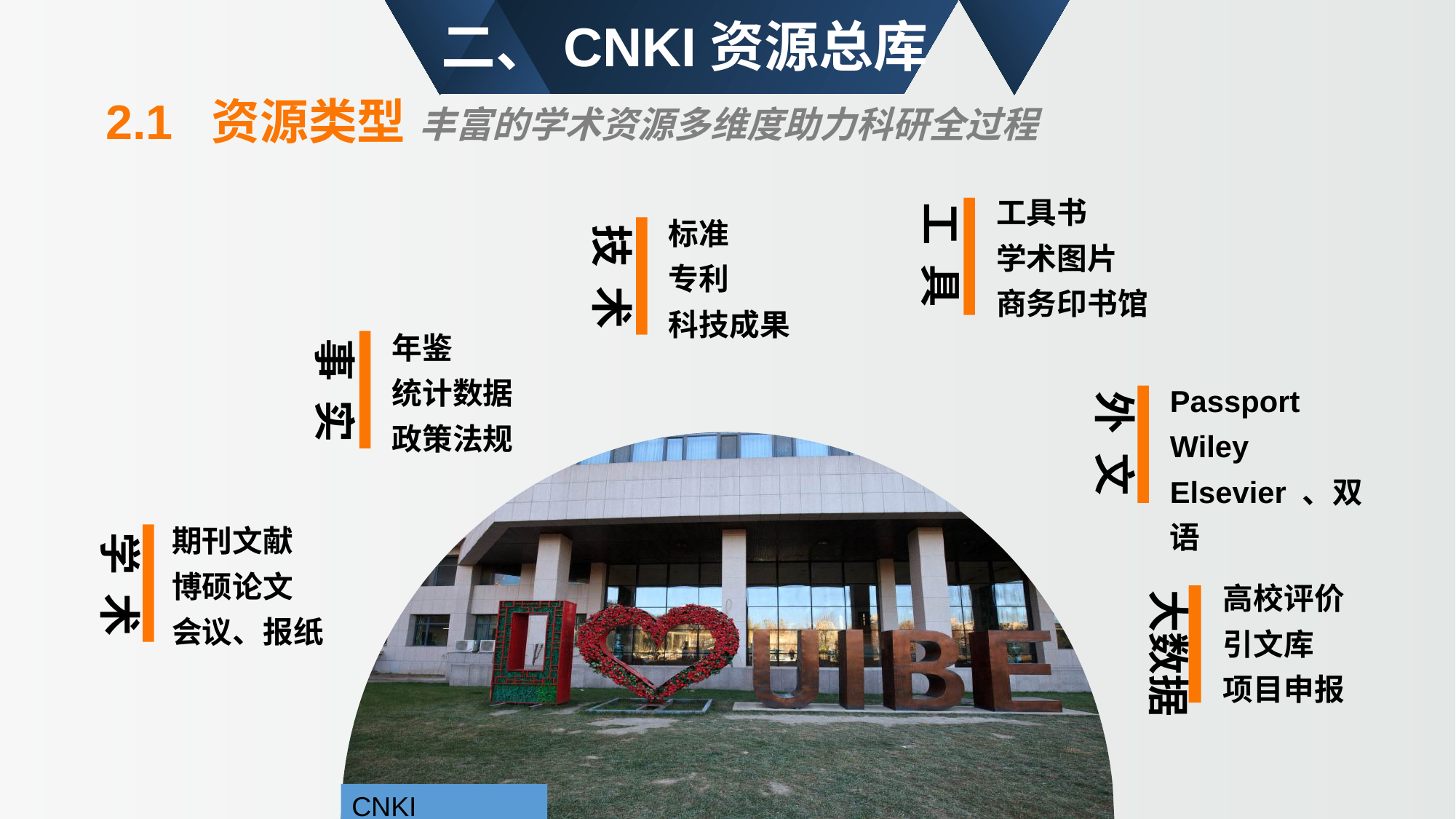

二、CNKI资源总库
2.1  资源类型
丰富的学术资源多维度助力科研全过程
工具书
学术图片
商务印书馆
工  具

标准
专利
科技成果
技  术

年鉴
统计数据
政策法规
事  实

Passport
Wiley
Elsevier 、双语
外  文

期刊文献
博硕论文
会议、报纸
学  术

  大数据
高校评价
引文库
项目申报

CNKI